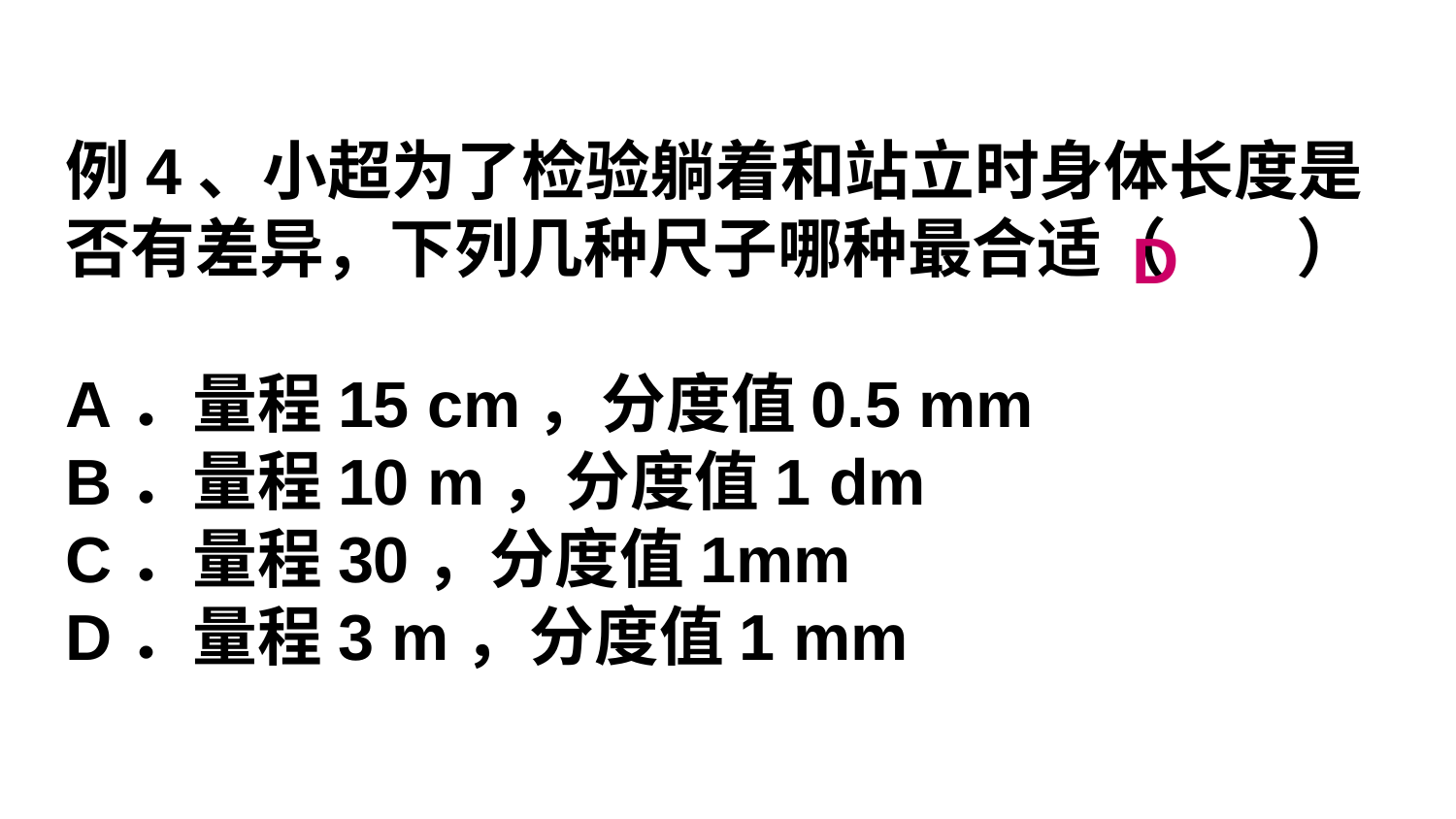

例4、小超为了检验躺着和站立时身体长度是否有差异，下列几种尺子哪种最合适（　　）

A．量程15 cm，分度值0.5 mm
B．量程10 m，分度值1 dm
C．量程30，分度值1mm
D．量程3 m，分度值1 mm
D